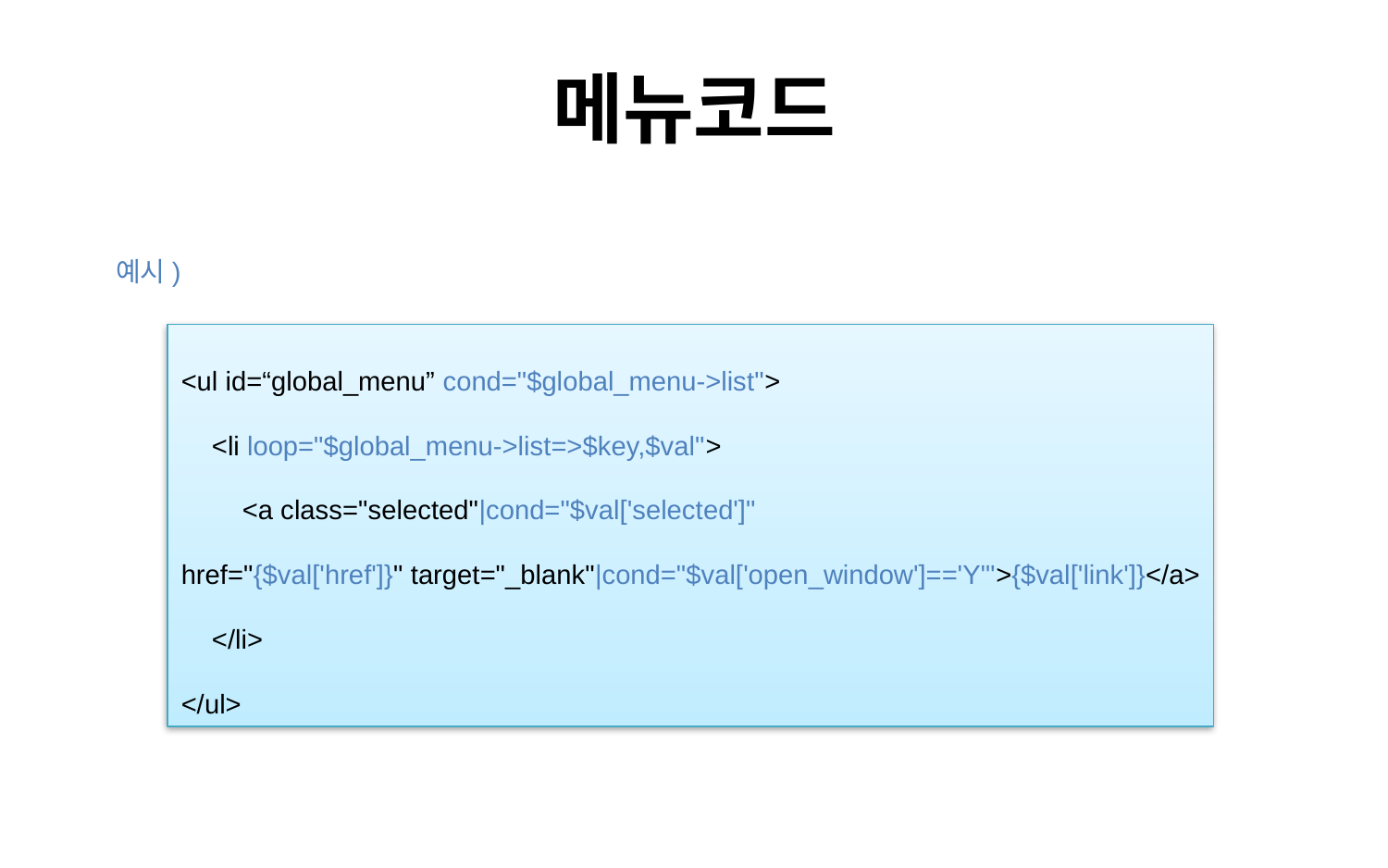

# 메뉴코드
예시)
<ul id=“global_menu” cond="$global_menu->list">
    <li loop="$global_menu->list=>$key,$val">
        <a class="selected"|cond="$val['selected']"
href="{$val['href']}" target="_blank"|cond="$val['open_window']=='Y'">{$val['link']}</a>
    </li>
</ul>